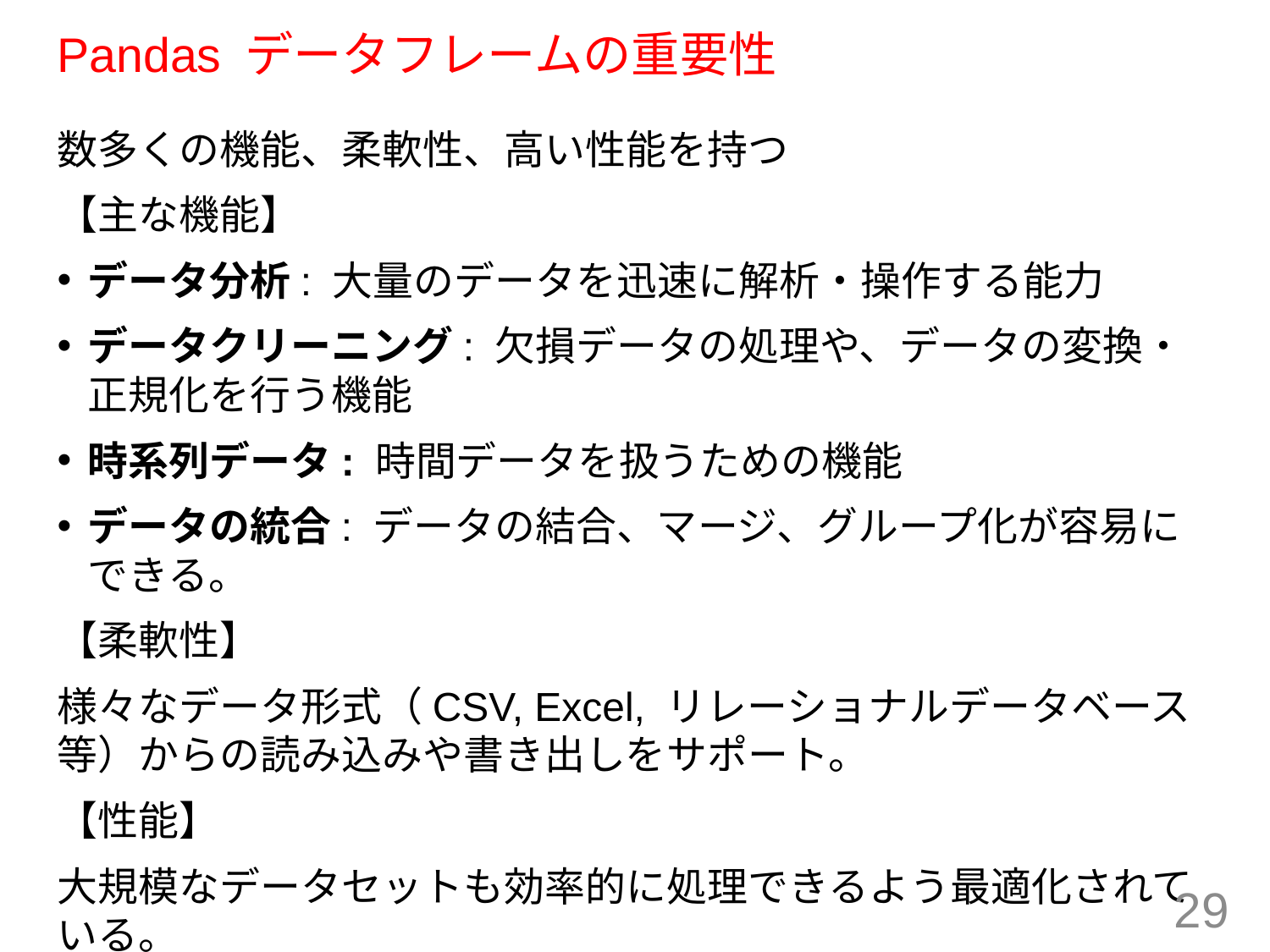

# Pandas データフレームの重要性
数多くの機能、柔軟性、高い性能を持つ
【主な機能】
データ分析: 大量のデータを迅速に解析・操作する能力
データクリーニング: 欠損データの処理や、データの変換・正規化を行う機能
時系列データ: 時間データを扱うための機能
データの統合: データの結合、マージ、グループ化が容易にできる。
【柔軟性】
様々なデータ形式（CSV, Excel, リレーショナルデータベース等）からの読み込みや書き出しをサポート。
【性能】
大規模なデータセットも効率的に処理できるよう最適化されている。
29